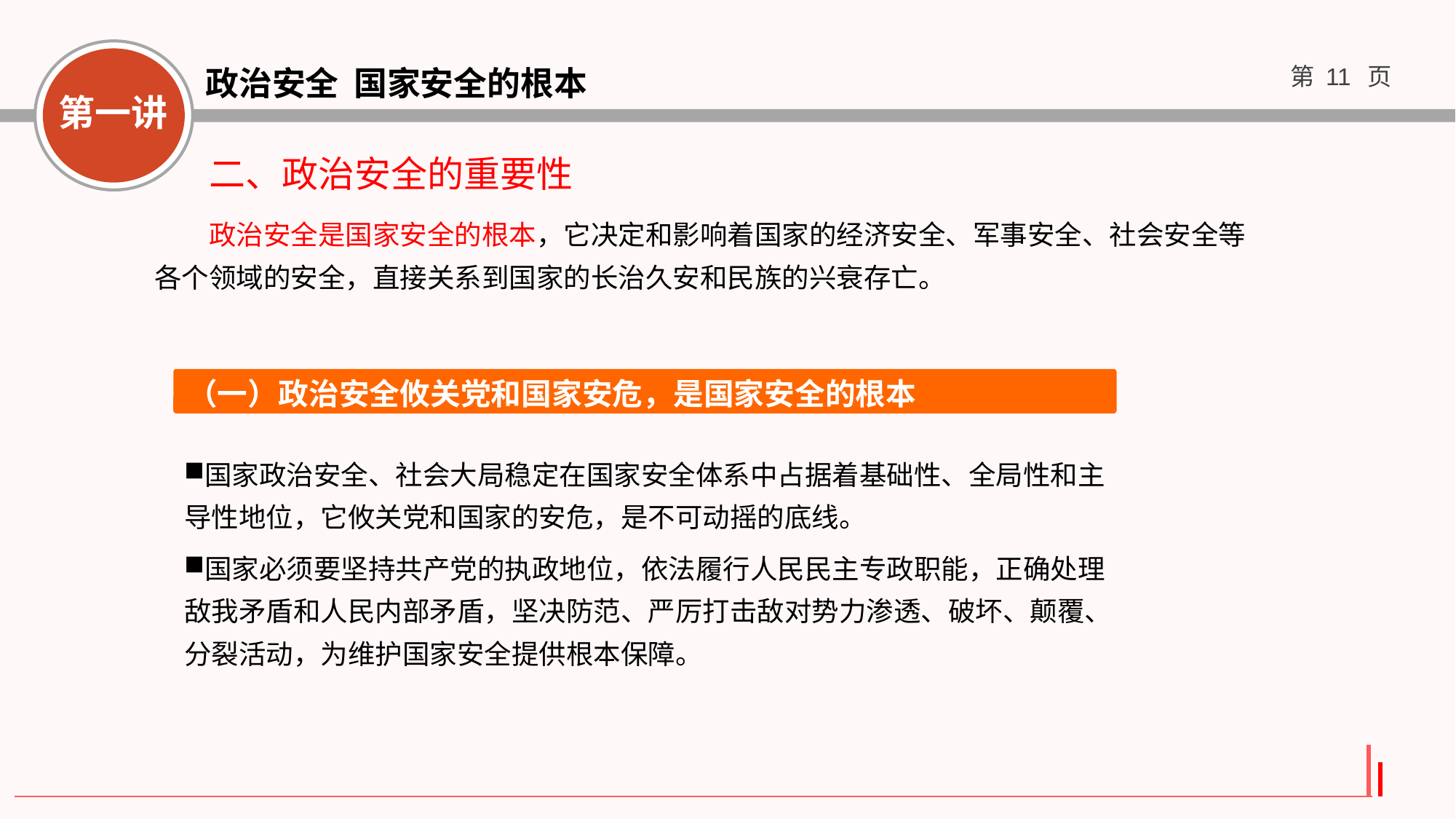

二、政治安全的重要性
政治安全是国家安全的根本，它决定和影响着国家的经济安全、军事安全、社会安全等各个领域的安全，直接关系到国家的长治久安和民族的兴衰存亡。

（一）政治安全攸关党和国家安危，是国家安全的根本
国家政治安全、社会大局稳定在国家安全体系中占据着基础性、全局性和主导性地位，它攸关党和国家的安危，是不可动摇的底线。
国家必须要坚持共产党的执政地位，依法履行人民民主专政职能，正确处理敌我矛盾和人民内部矛盾，坚决防范、严厉打击敌对势力渗透、破坏、颠覆、分裂活动，为维护国家安全提供根本保障。